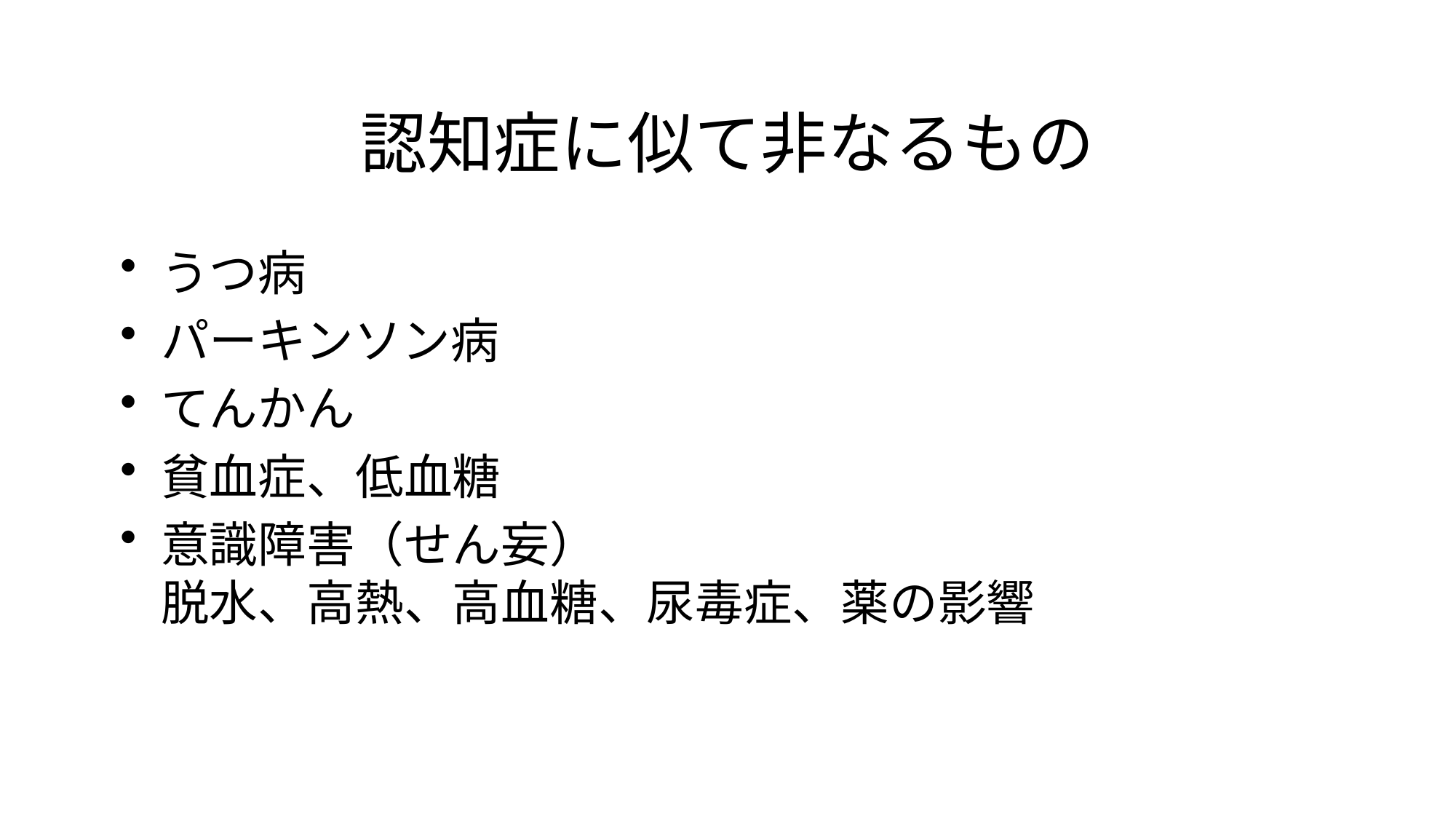

# 認知症に似て非なるもの
うつ病
パーキンソン病
てんかん
貧血症、低血糖
意識障害（せん妄）
脱水、高熱、高血糖、尿毒症、薬の影響